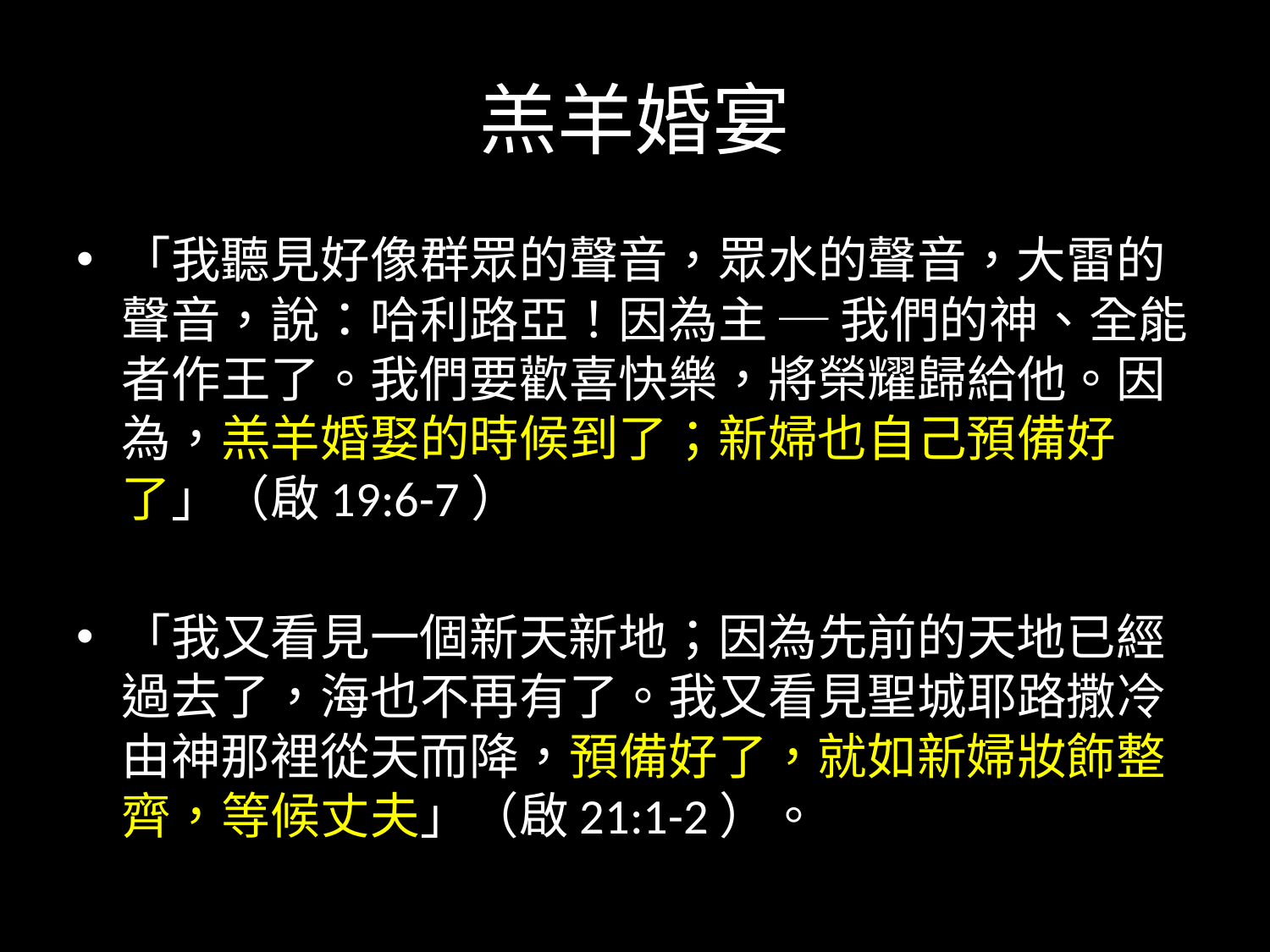

# 羔羊婚宴
「我聽見好像群眾的聲音，眾水的聲音，大雷的聲音，說：哈利路亞！因為主 ─ 我們的神、全能者作王了。我們要歡喜快樂，將榮耀歸給他。因為，羔羊婚娶的時候到了；新婦也自己預備好了」（啟19:6-7）

「我又看見一個新天新地；因為先前的天地已經過去了，海也不再有了。我又看見聖城耶路撒冷由神那裡從天而降，預備好了，就如新婦妝飾整齊，等候丈夫」（啟21:1-2）。